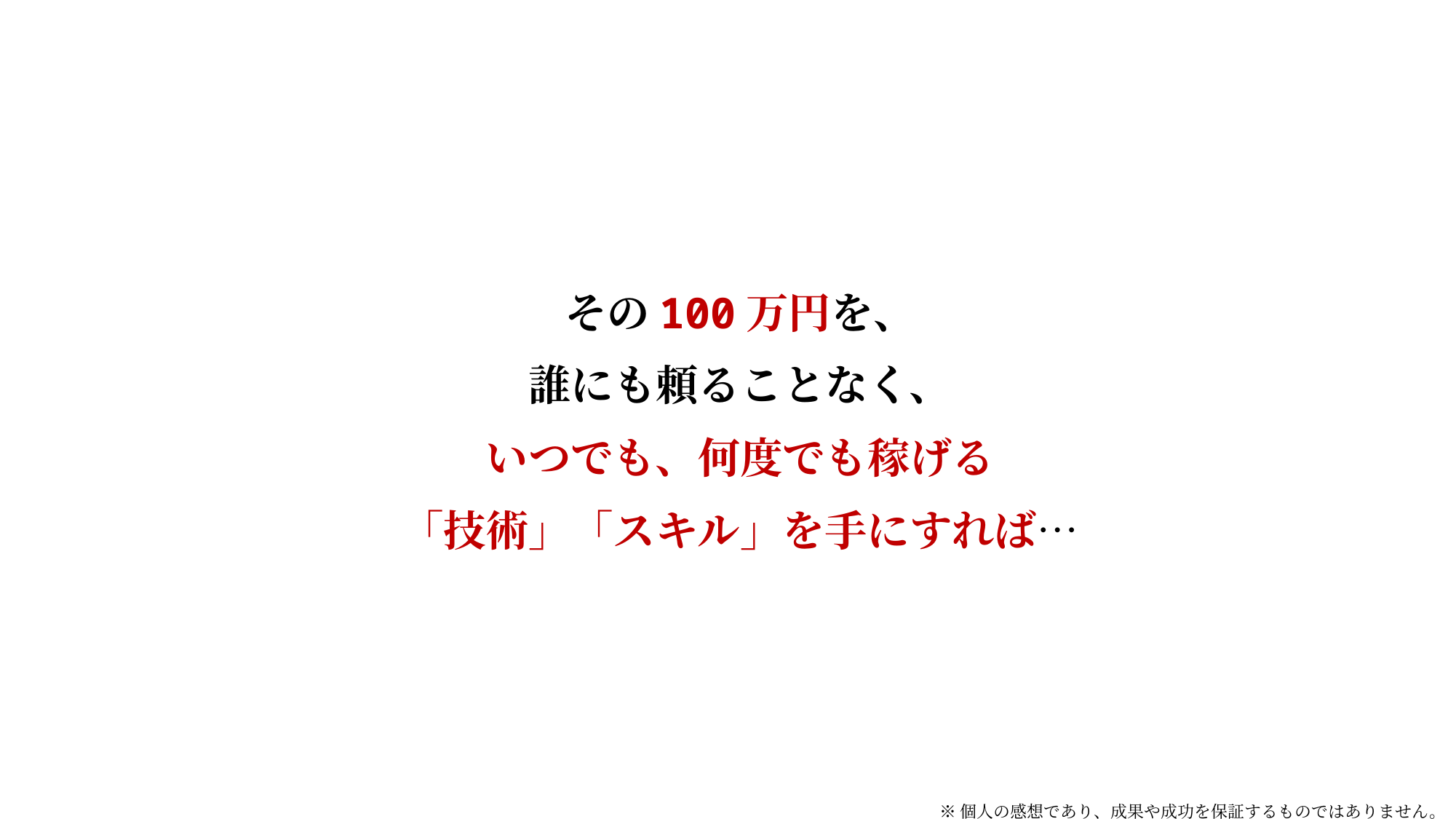

その100万円を、
誰にも頼ることなく、
いつでも、何度でも稼げる
「技術」「スキル」を手にすれば…
※個人の感想であり、成果や成功を保証するものではありません。